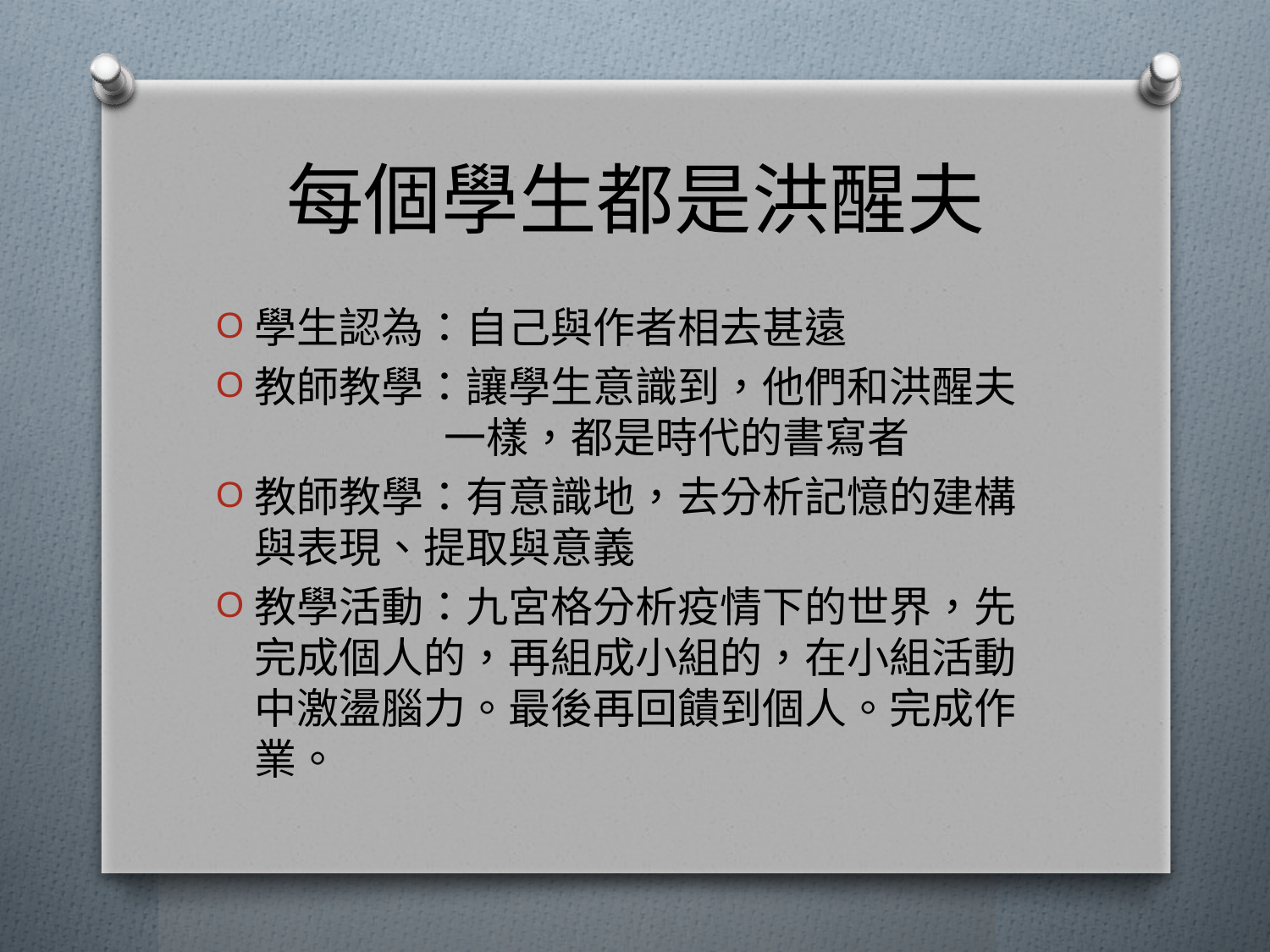

# 每個學生都是洪醒夫
學生認為：自己與作者相去甚遠
教師教學：讓學生意識到，他們和洪醒夫
                    一樣，都是時代的書寫者
教師教學：有意識地，去分析記憶的建構與表現、提取與意義
教學活動：九宮格分析疫情下的世界，先完成個人的，再組成小組的，在小組活動中激盪腦力。最後再回饋到個人。完成作業。